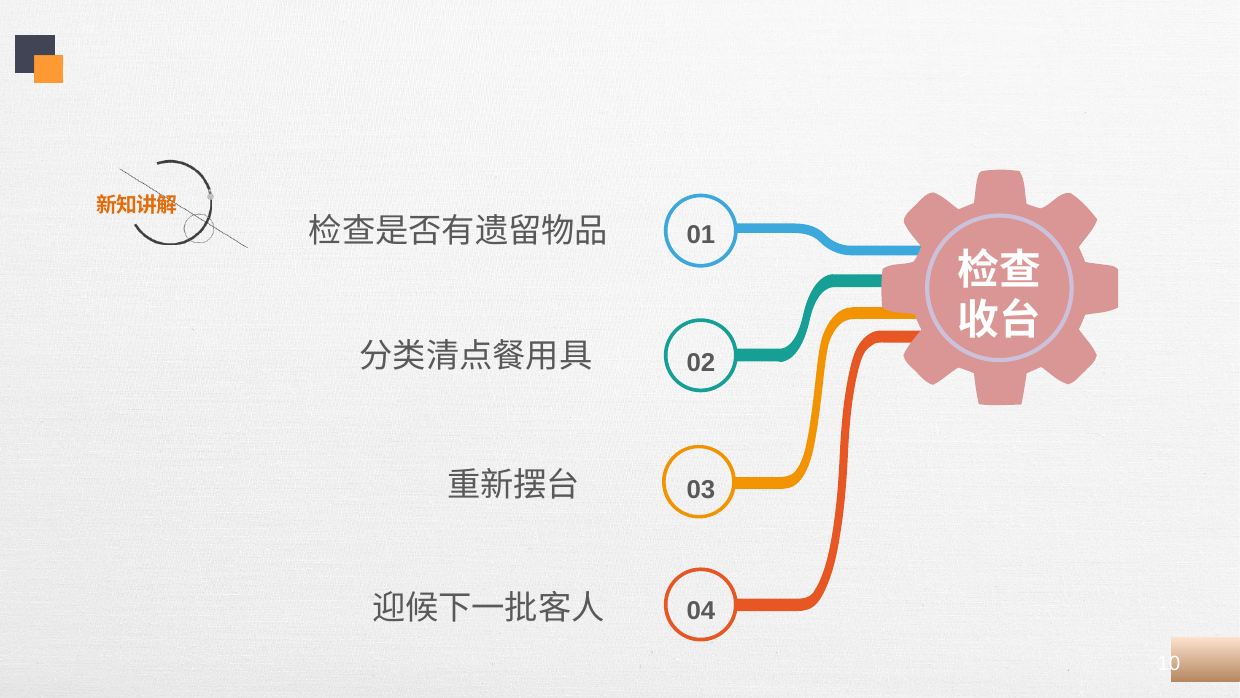

检查是否有遗留物品
01

检查收台

分类清点餐用具

02

重新摆台
03

迎候下一批客人
04
10